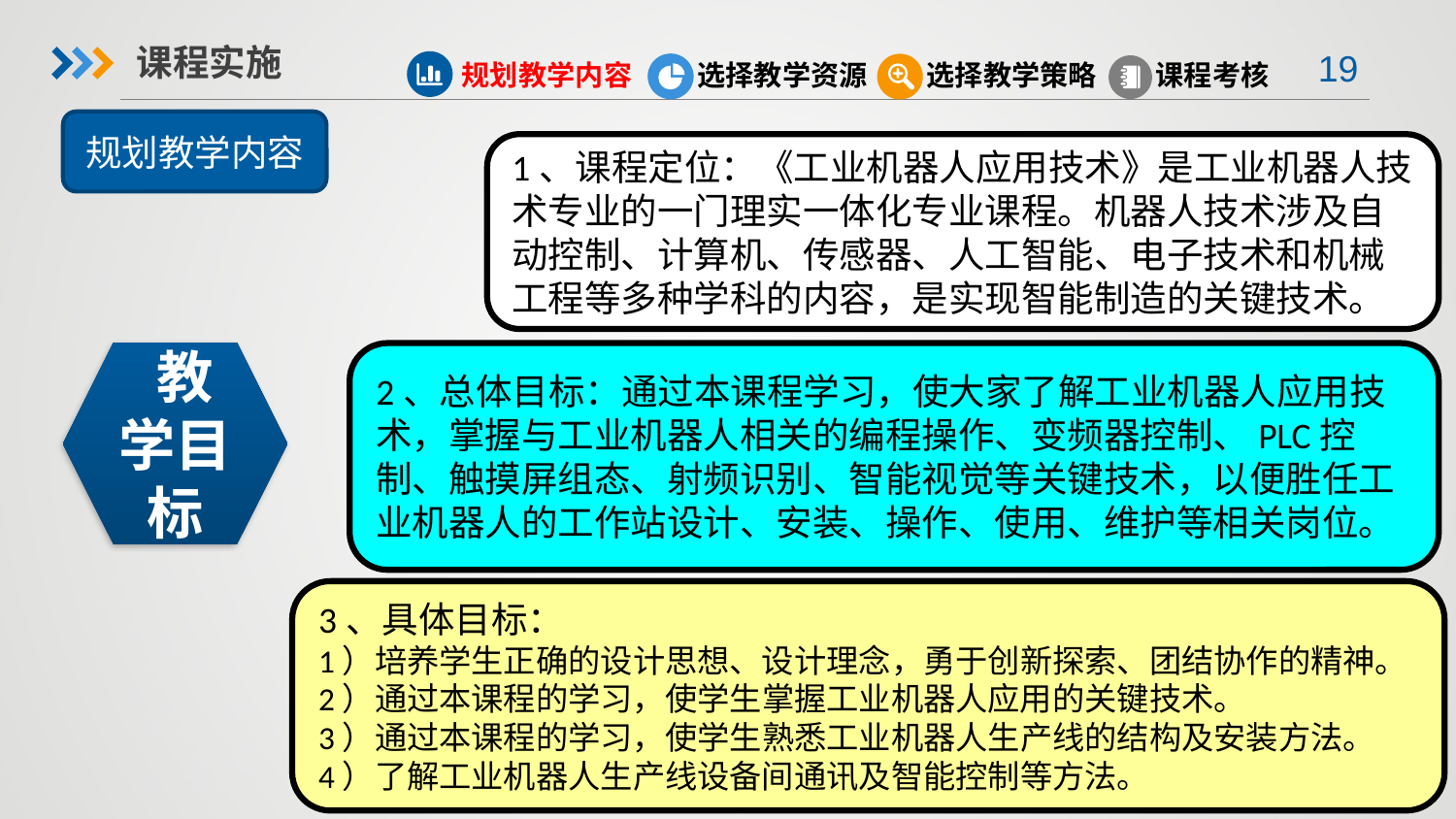

课程实施
选择教学资源
规划教学内容
选择教学策略
课程考核

规划教学内容
1、课程定位：《工业机器人应用技术》是工业机器人技术专业的一门理实一体化专业课程。机器人技术涉及自动控制、计算机、传感器、人工智能、电子技术和机械工程等多种学科的内容，是实现智能制造的关键技术。
 教学目标
2、总体目标：通过本课程学习，使大家了解工业机器人应用技术，掌握与工业机器人相关的编程操作、变频器控制、PLC控制、触摸屏组态、射频识别、智能视觉等关键技术，以便胜任工业机器人的工作站设计、安装、操作、使用、维护等相关岗位。
3、具体目标：
1）培养学生正确的设计思想、设计理念，勇于创新探索、团结协作的精神。
2）通过本课程的学习，使学生掌握工业机器人应用的关键技术。
3）通过本课程的学习，使学生熟悉工业机器人生产线的结构及安装方法。
4）了解工业机器人生产线设备间通讯及智能控制等方法。